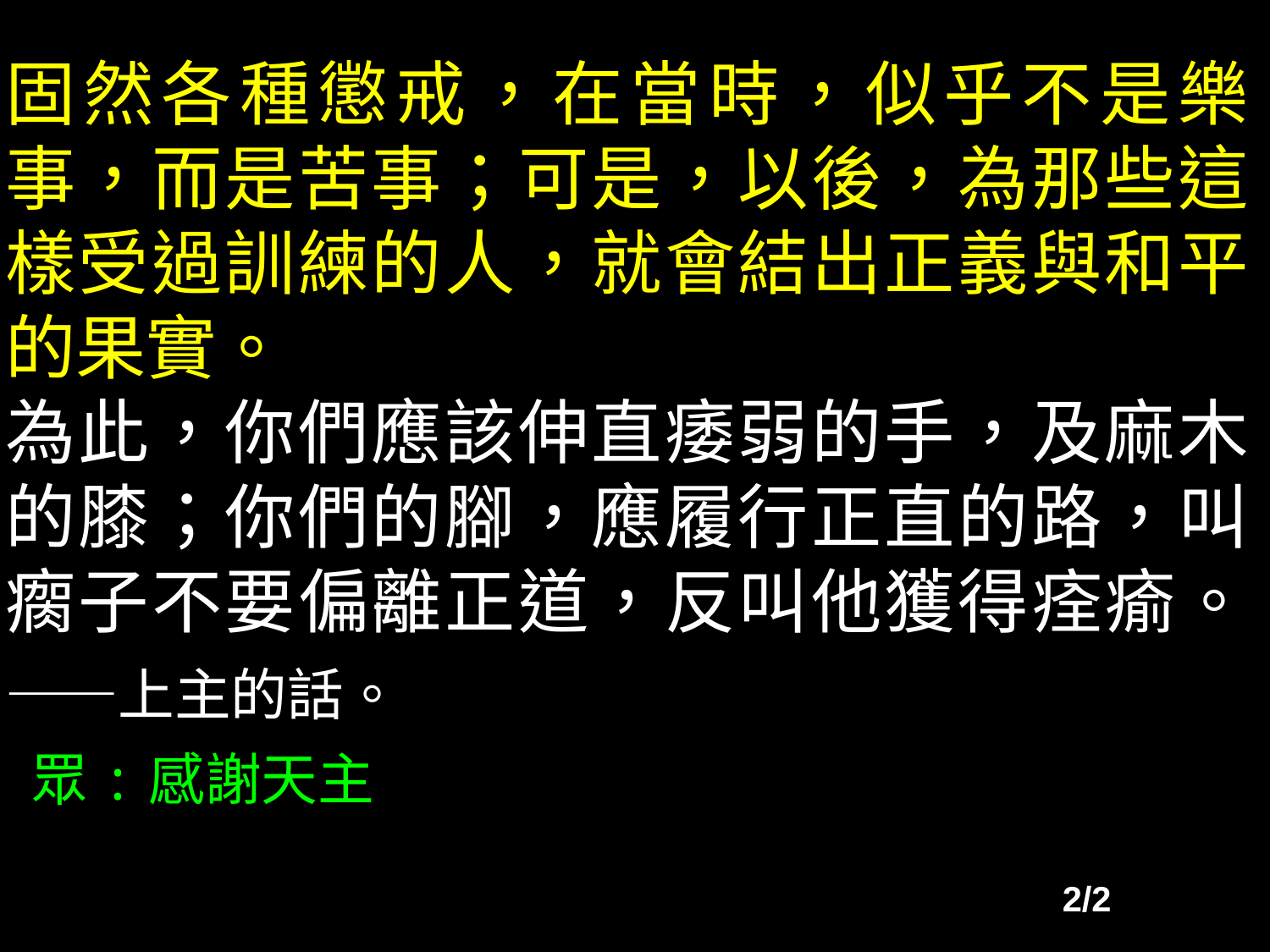

固然各種懲戒，在當時，似乎不是樂事，而是苦事；可是，以後，為那些這樣受過訓練的人，就會結出正義與和平的果實。
為此，你們應該伸直痿弱的手，及麻木的膝；你們的腳，應履行正直的路，叫瘸子不要偏離正道，反叫他獲得痊瘉。——上主的話。
 眾:感謝天主

2/2